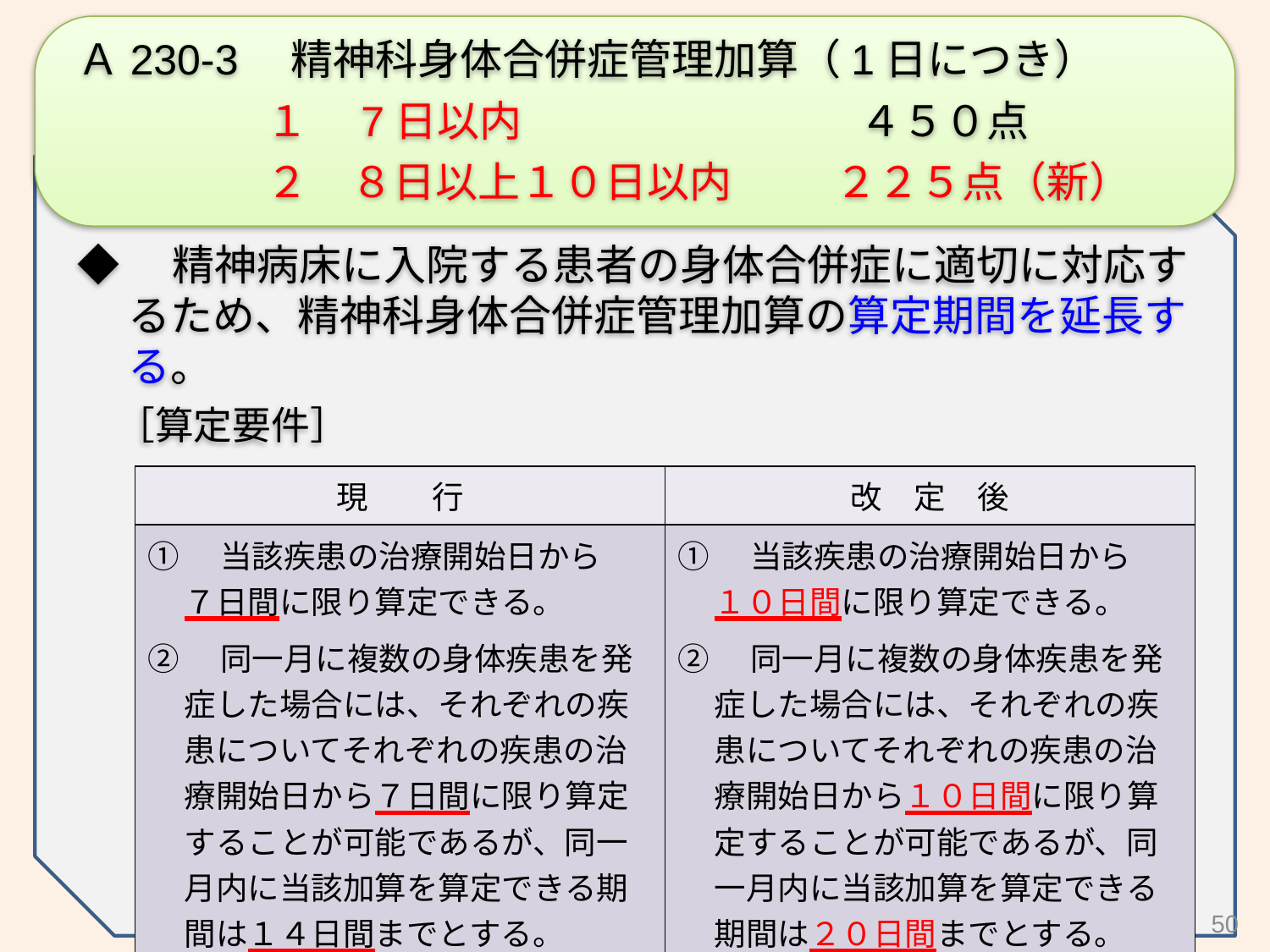

Ａ230-3　精神科身体合併症管理加算（1日につき）
　　　　  １　7日以内　　　　　　　　４５０点
　　　　  ２　８日以上１０日以内　 　 ２２５点（新）
◆　精神病床に入院する患者の身体合併症に適切に対応するため、精神科身体合併症管理加算の算定期間を延長する。
　［算定要件］

| 現　　行 | 改　定　後 |
| --- | --- |
| ①　当該疾患の治療開始日から ７日間に限り算定できる。 ②　同一月に複数の身体疾患を発症した場合には、それぞれの疾患についてそれぞれの疾患の治療開始日から７日間に限り算定することが可能であるが、同一月内に当該加算を算定できる期間は１４日間までとする。 | ①　当該疾患の治療開始日から １０日間に限り算定できる。 ②　同一月に複数の身体疾患を発症した場合には、それぞれの疾患についてそれぞれの疾患の治療開始日から１０日間に限り算定することが可能であるが、同一月内に当該加算を算定できる期間は２０日間までとする。 |
50